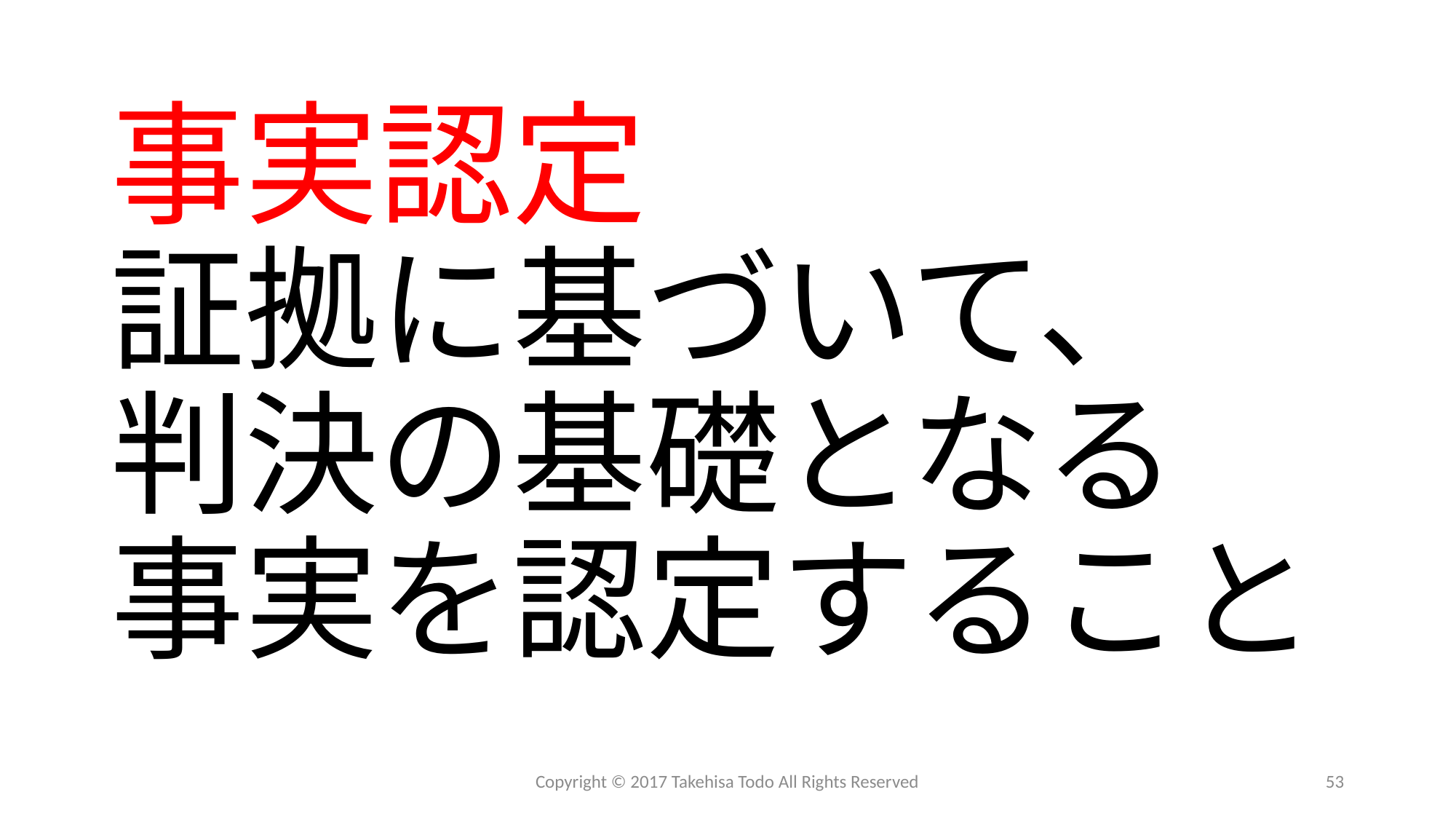

# 事実認定 証拠に基づいて、 判決の基礎となる 事実を認定すること
Copyright © 2017 Takehisa Todo All Rights Reserved
53